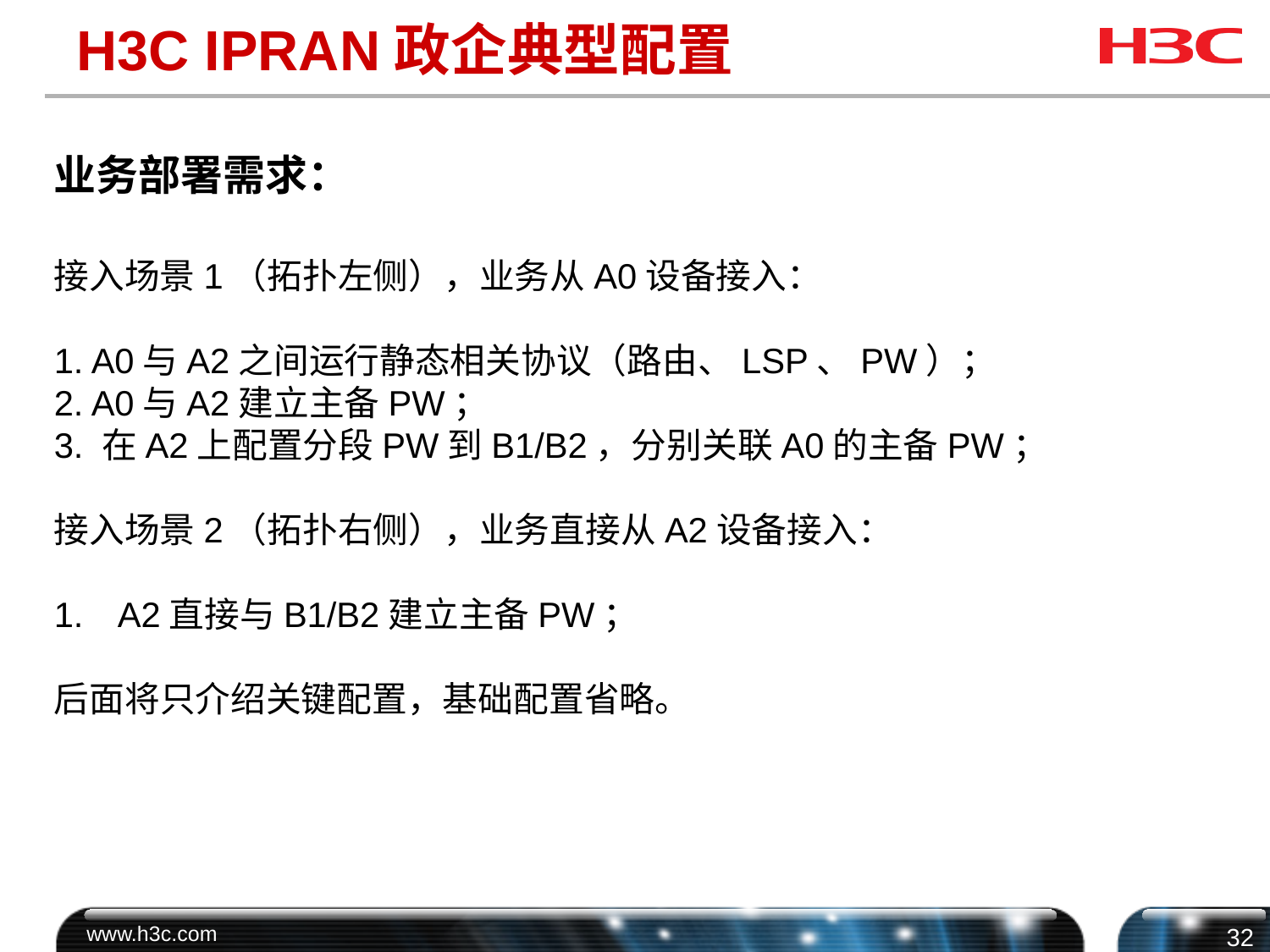

# H3C IPRAN政企典型配置
业务部署需求：

接入场景1（拓扑左侧），业务从A0设备接入：

1. A0与A2之间运行静态相关协议（路由、LSP、PW）；
2. A0与A2建立主备PW；
3. 在A2上配置分段PW到B1/B2，分别关联A0的主备PW；

接入场景2（拓扑右侧），业务直接从A2设备接入：

A2直接与B1/B2建立主备PW；

后面将只介绍关键配置，基础配置省略。